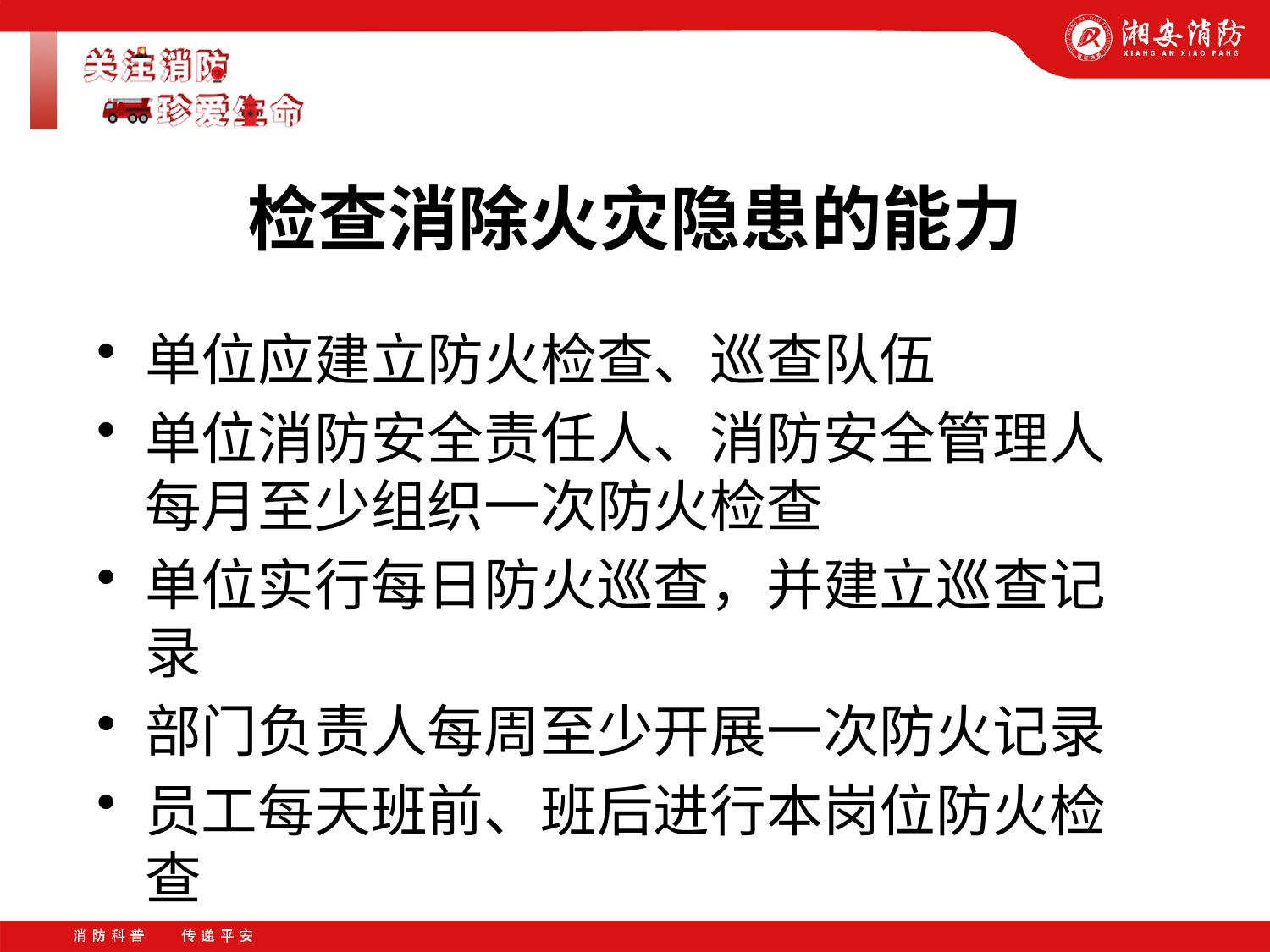

检查消除火灾隐患的能力
单位应建立防火检查、巡查队伍
单位消防安全责任人、消防安全管理人每月至少组织一次防火检查
单位实行每日防火巡查，并建立巡查记录
部门负责人每周至少开展一次防火记录
员工每天班前、班后进行本岗位防火检查